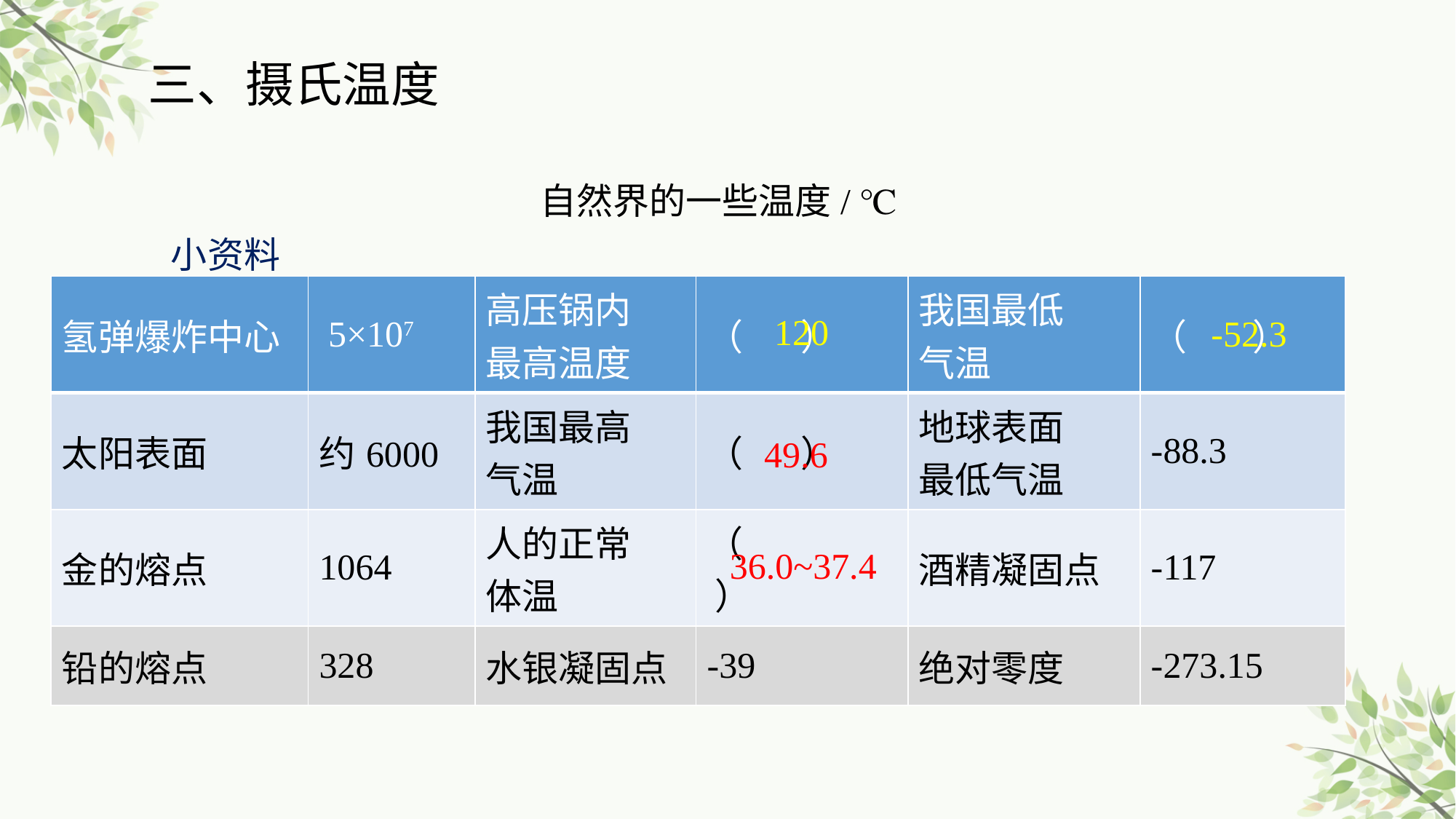

三、摄氏温度
自然界的一些温度/ ℃
小资料
| 氢弹爆炸中心 | 5×107 | 高压锅内 最高温度 | （ ） | 我国最低 气温 | （ ） |
| --- | --- | --- | --- | --- | --- |
| 太阳表面 | 约6000 | 我国最高 气温 | （ ） | 地球表面 最低气温 | -88.3 |
| 金的熔点 | 1064 | 人的正常 体温 | （ ） | 酒精凝固点 | -117 |
| 铅的熔点 | 328 | 水银凝固点 | -39 | 绝对零度 | -273.15 |
120
-52.3
49.6
36.0~37.4